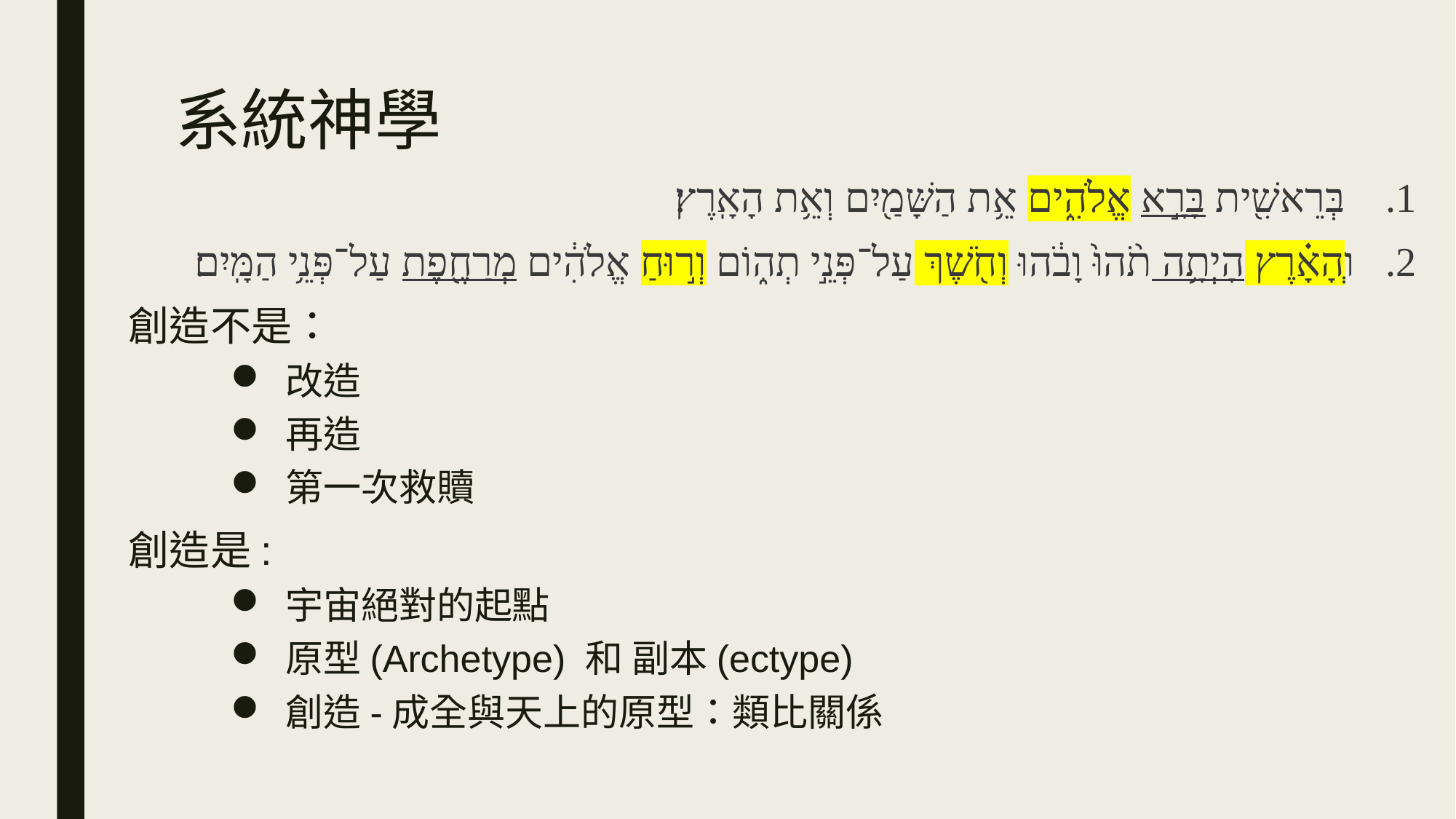

# 系統神學
 בְּרֵאשִׁ֖ית בָּרָ֣א אֱלֹהִ֑ים אֵ֥ת הַשָּׁמַ֖יִם וְאֵ֥ת הָאָֽרֶץ׃
וְהָאָ֗רֶץ הָיְתָ֥ה תֹ֨הוּ֙ וָבֹ֔הוּ וְחֹ֖שֶׁךְ עַל־פְּנֵ֣י תְה֑וֹם וְר֣וּחַ אֱלֹהִ֔ים מְרַחֶ֖פֶת עַל־פְּנֵ֥י הַמָּֽיִם׃
創造不是：
改造
再造
第一次救贖
創造是:
宇宙絕對的起點
原型(Archetype) 和 副本(ectype)
創造-成全與天上的原型：類比關係